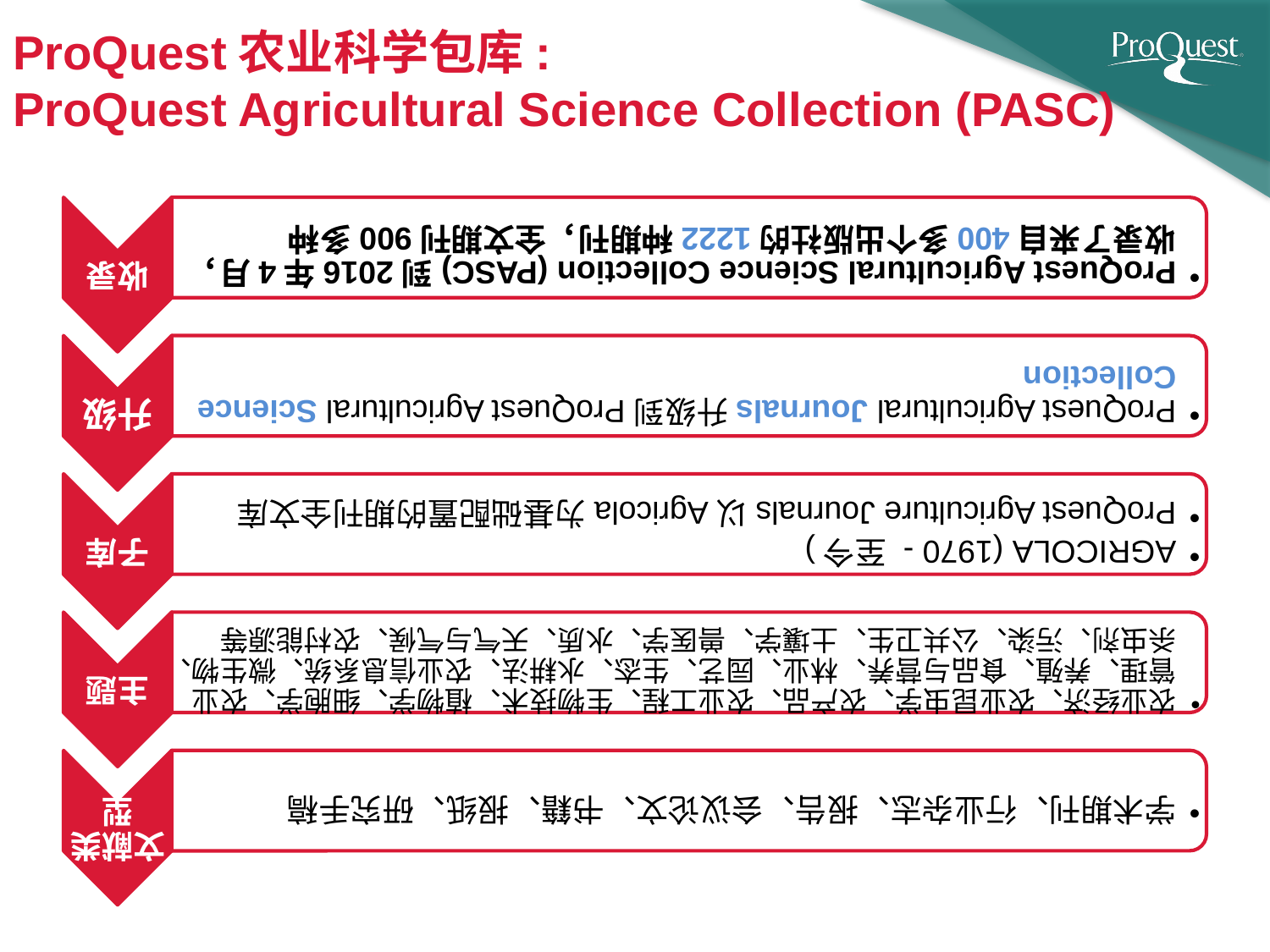

# ProQuest农业科学包库: ProQuest Agricultural Science Collection (PASC)
收录
ProQuest Agricultural Science Collection (PASC)到2016年4月，收录了来自400多个出版社的1222种期刊，全文期刊900多种
升级
ProQuest Agricultural Journals升级到ProQuest Agricultural Science Collection
子库
AGRICOLA (1970 - 至今)
ProQuest Agriculture Journals以Agricola为基础配置的期刊全文库
主题
农业经济、农业昆虫学、农产品、农业工程、生物技术、植物学、细胞学、农业管理、养殖、食品与营养、林业、园艺、生态、水耕法、农业信息系统、微生物、杀虫剂、污染、公共卫生、土壤学、兽医学、水质、天气与气候、农村能源等
文献类型
学术期刊、行业杂志、报告、会议论文、书籍、报纸、研究手稿